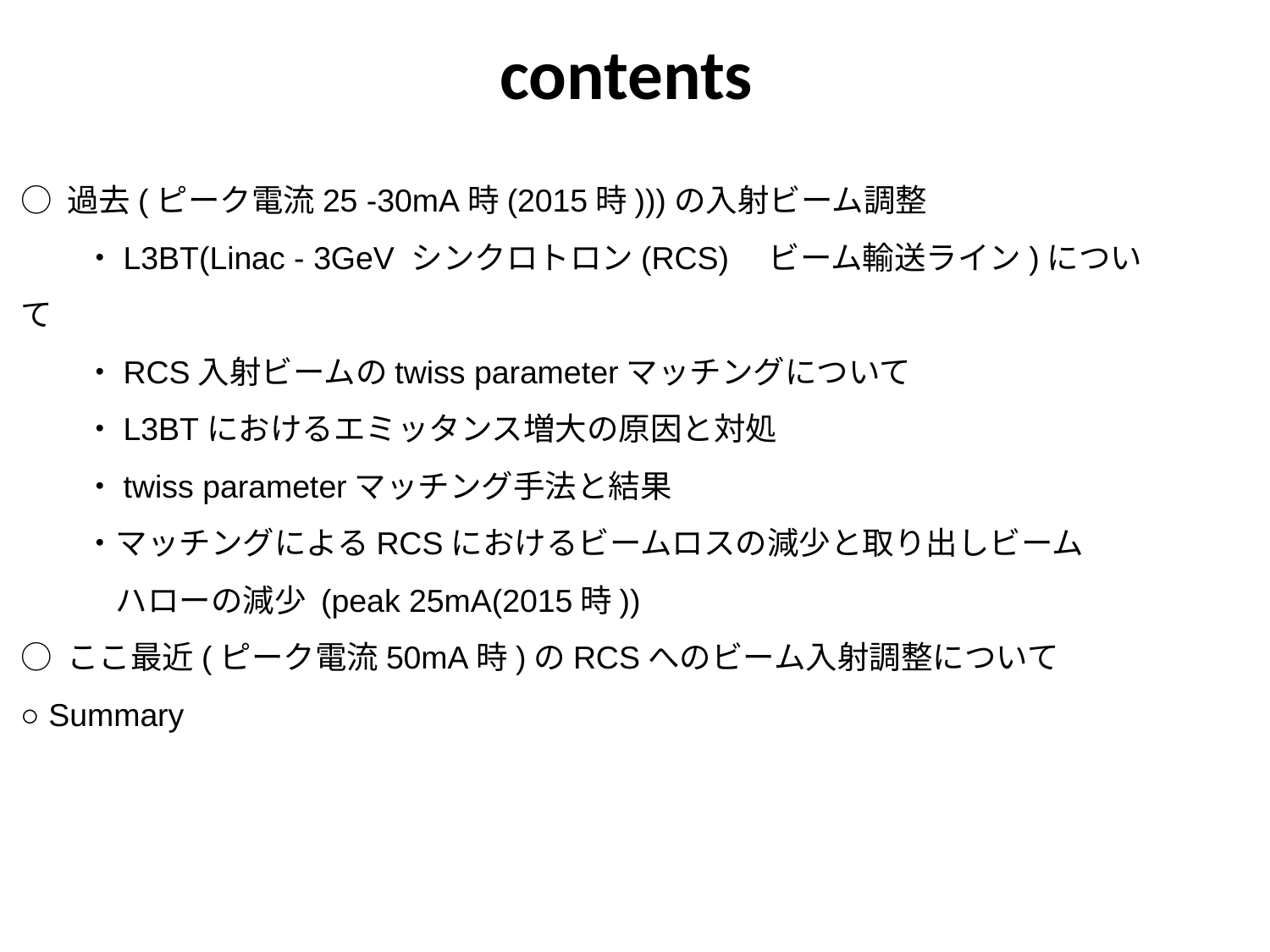

# contents
○ 過去(ピーク電流25 -30mA時(2015時)))の入射ビーム調整
　　・L3BT(Linac - 3GeV シンクロトロン(RCS)　ビーム輸送ライン)について
　　・RCS入射ビームのtwiss parameterマッチングについて
　　・L3BTにおけるエミッタンス増大の原因と対処
　　・twiss parameterマッチング手法と結果
　　・マッチングによるRCSにおけるビームロスの減少と取り出しビーム
　　　ハローの減少 (peak 25mA(2015時))
○ ここ最近(ピーク電流50mA時)のRCSへのビーム入射調整について
○ Summary